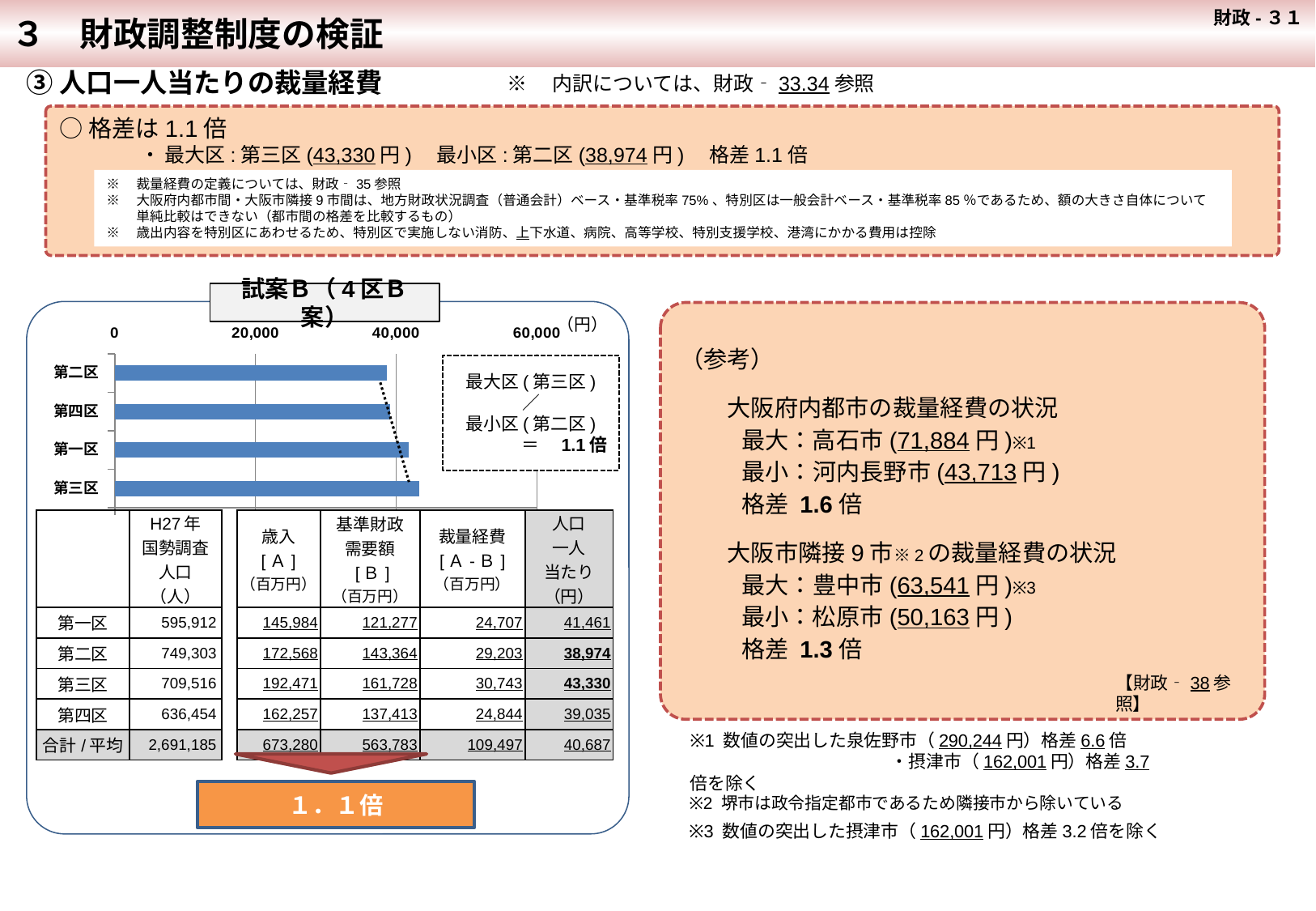

３　財政調整制度の検証
 財政-３１
③人口一人当たりの裁量経費
※　内訳については、財政‐33.34参照
○格差は1.1倍
　　　　・ 最大区:第三区(43,330円)　最小区:第二区(38,974円)　格差1.1倍
※　裁量経費の定義については、財政‐35参照
※　大阪府内都市間・大阪市隣接9市間は、地方財政状況調査（普通会計）ベース・基準税率75%、特別区は一般会計ベース・基準税率85％であるため、額の大きさ自体について
　　 単純比較はできない（都市間の格差を比較するもの）
※　歳出内容を特別区にあわせるため、特別区で実施しない消防、上下水道、病院、高等学校、特別支援学校、港湾にかかる費用は控除
試案Ｂ（4区Ｂ案）

（参考）

　　大阪府内都市の裁量経費の状況
	　最大：高石市(71,884円)※1
	　最小：河内長野市(43,713円)
	　格差 1.6倍

　　大阪市隣接9市※2の裁量経費の状況
	　最大：豊中市(63,541円)※3
	　最小：松原市(50,163円)
	　格差 1.3倍

【財政‐38参照】
※1 数値の突出した泉佐野市（290,244円）格差6.6倍
　　　　　　　　　　　  ・摂津市（162,001円）格差3.7倍を除く
※2 堺市は政令指定都市であるため隣接市から除いている
※3 数値の突出した摂津市（162,001円）格差3.2倍を除く
（円）

### Chart

| Category |  |
|---|---|
| 第三区  | 43251.0 |
| 第一区  | 41845.0 |
| 第四区  | 39131.0 |
| 第二区  | 38661.0 |
最大区(第三区)
／
最小区(第二区)
＝　1.1倍
|  | H27年 国勢調査 人口 （人） |  | 歳入 [Ａ] （百万円） | 基準財政 需要額 [Ｂ] （百万円） | 裁量経費 [Ａ-Ｂ] （百万円） | 人口 一人 当たり （円） |
| --- | --- | --- | --- | --- | --- | --- |
| 第一区 | 595,912 |  | 145,984 | 121,277 | 24,707 | 41,461 |
| 第二区 | 749,303 |  | 172,568 | 143,364 | 29,203 | 38,974 |
| 第三区 | 709,516 |  | 192,471 | 161,728 | 30,743 | 43,330 |
| 第四区 | 636,454 |  | 162,257 | 137,413 | 24,844 | 39,035 |
| 合計/平均 | 2,691,185 |  | 673,280 | 563,783 | 109,497 | 40,687 |

１．１倍